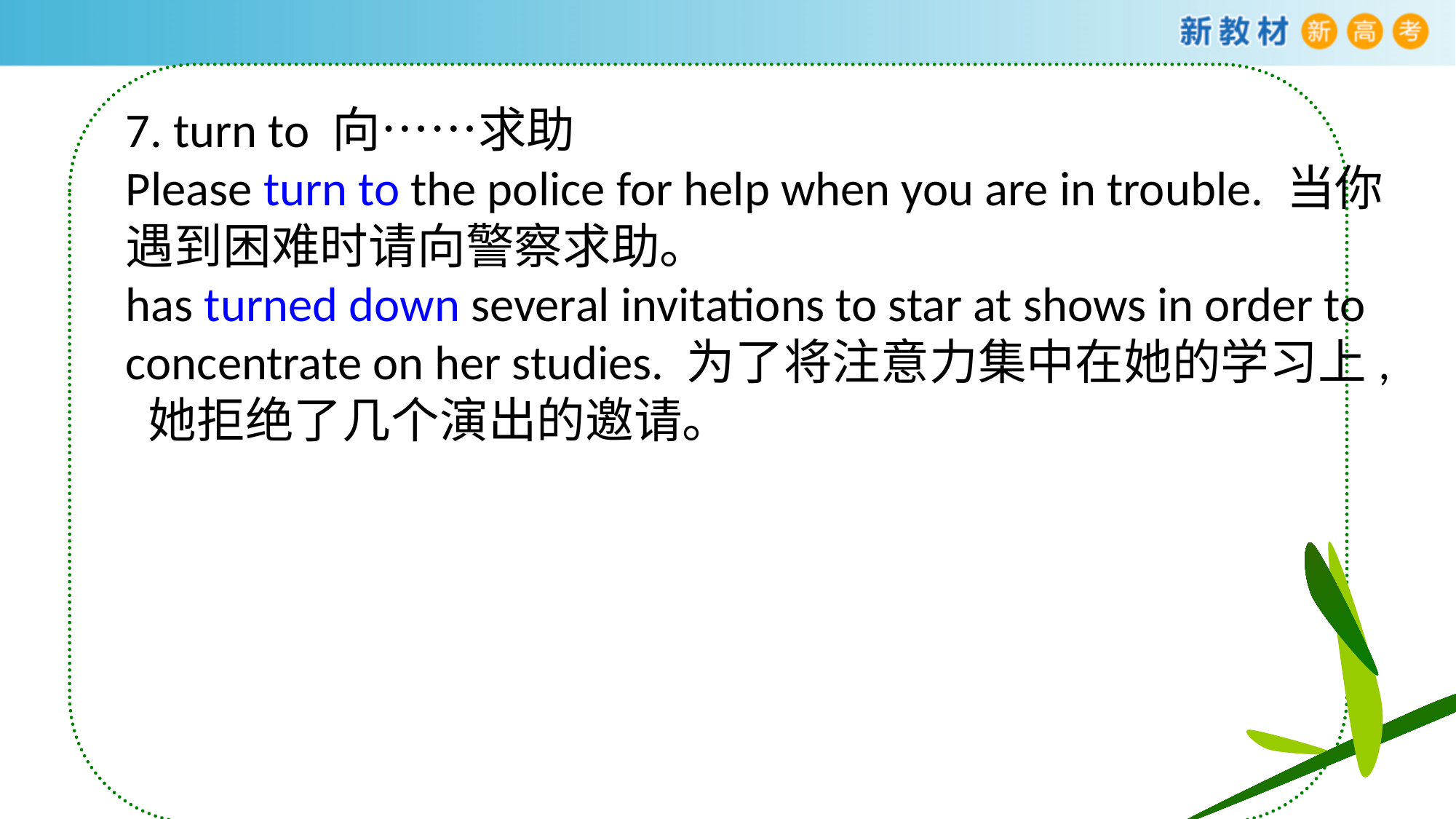

7. turn to 向……求助
Please turn to the police for help when you are in trouble. 当你遇到困难时请向警察求助。
has turned down several invitations to star at shows in order to concentrate on her studies. 为了将注意力集中在她的学习上, 她拒绝了几个演出的邀请。